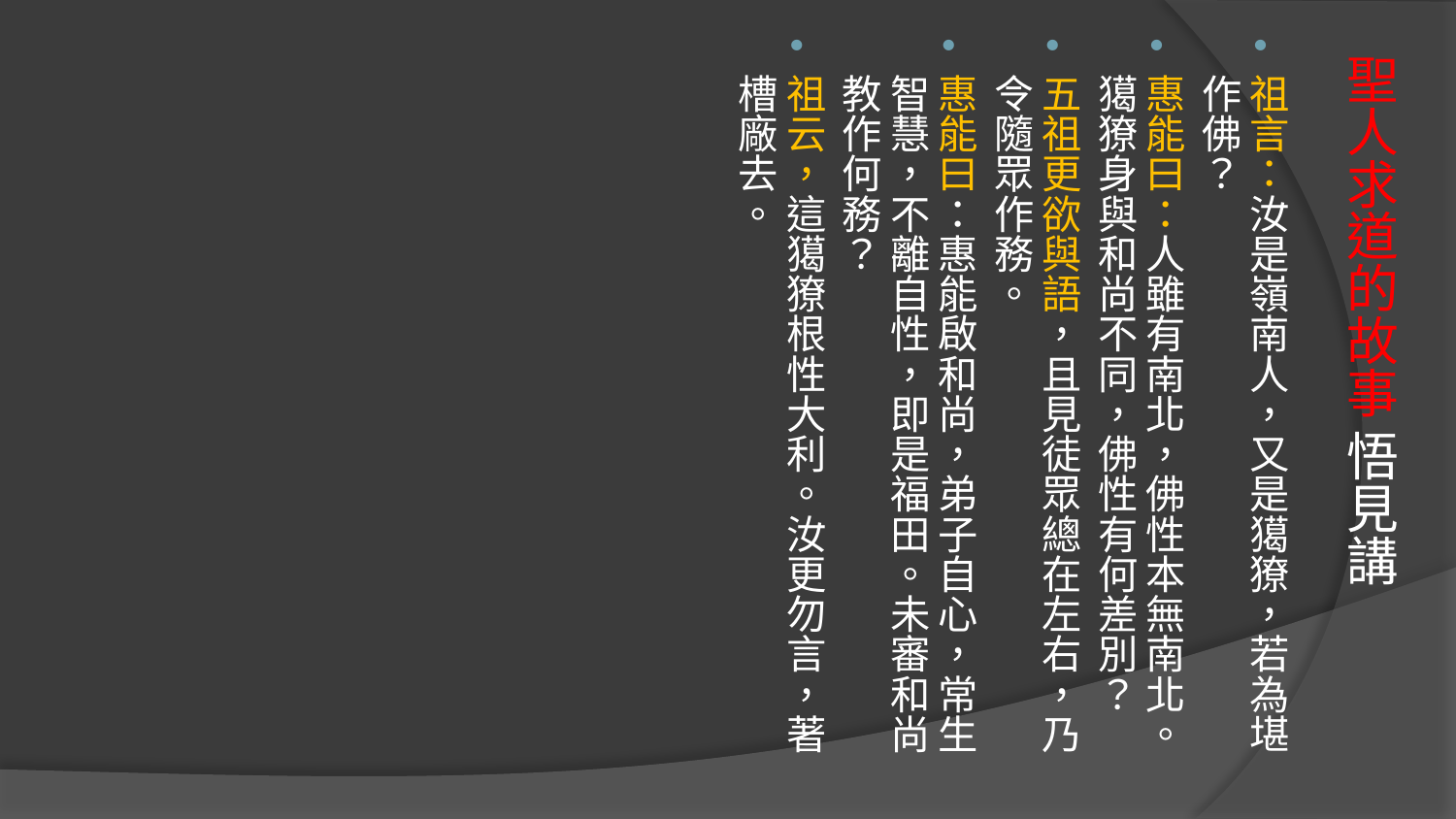

祖言：汝是嶺南人，又是獦獠，若為堪作佛？
惠能曰：人雖有南北，佛性本無南北。獦獠身與和尚不同，佛性有何差別？
五祖更欲與語，且見徒眾總在左右，乃令隨眾作務。
惠能曰：惠能啟和尚，弟子自心，常生智慧，不離自性，即是福田。未審和尚教作何務？
祖云，這獦獠根性大利。汝更勿言，著槽廠去。

# 聖人求道的故事 悟見講